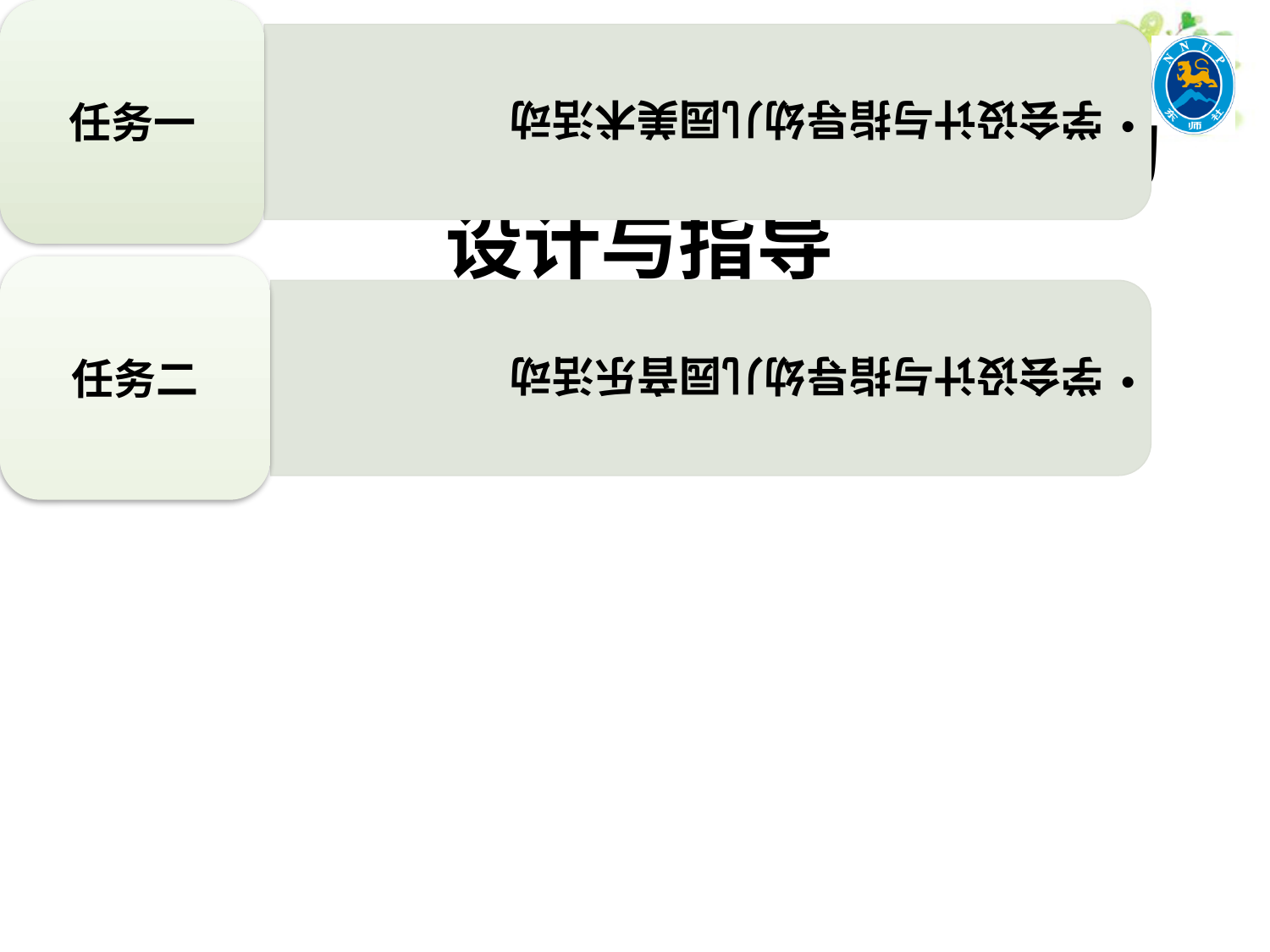

项目七  幼儿园艺术教育活动的
设计与指导
学会设计与指导幼儿园美术活动
任务一
学会设计与指导幼儿园音乐活动
任务二